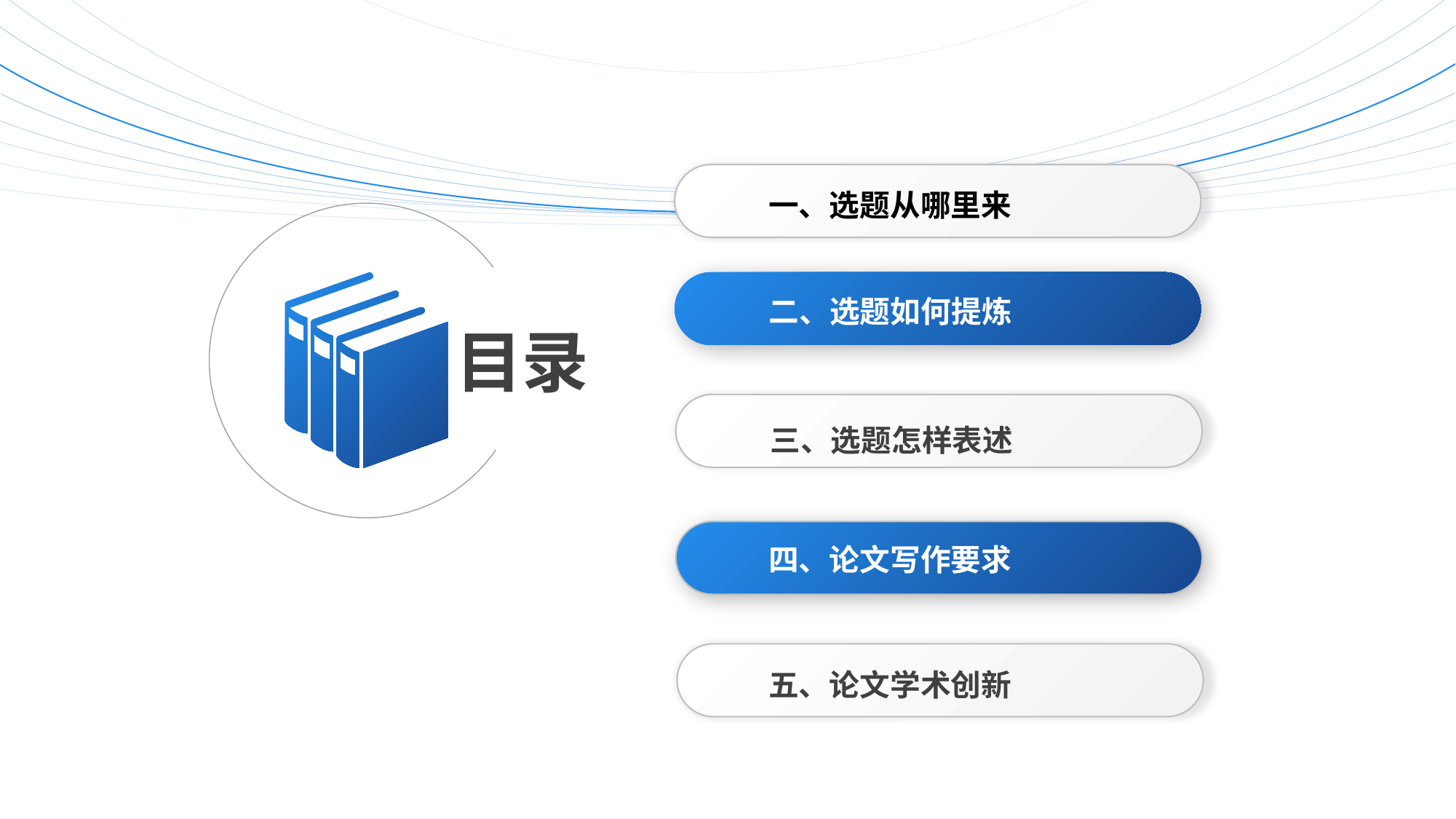

一、选题从哪里来

二、选题如何提炼
目录

三、选题怎样表述

四、论文写作要求

五、论文学术创新